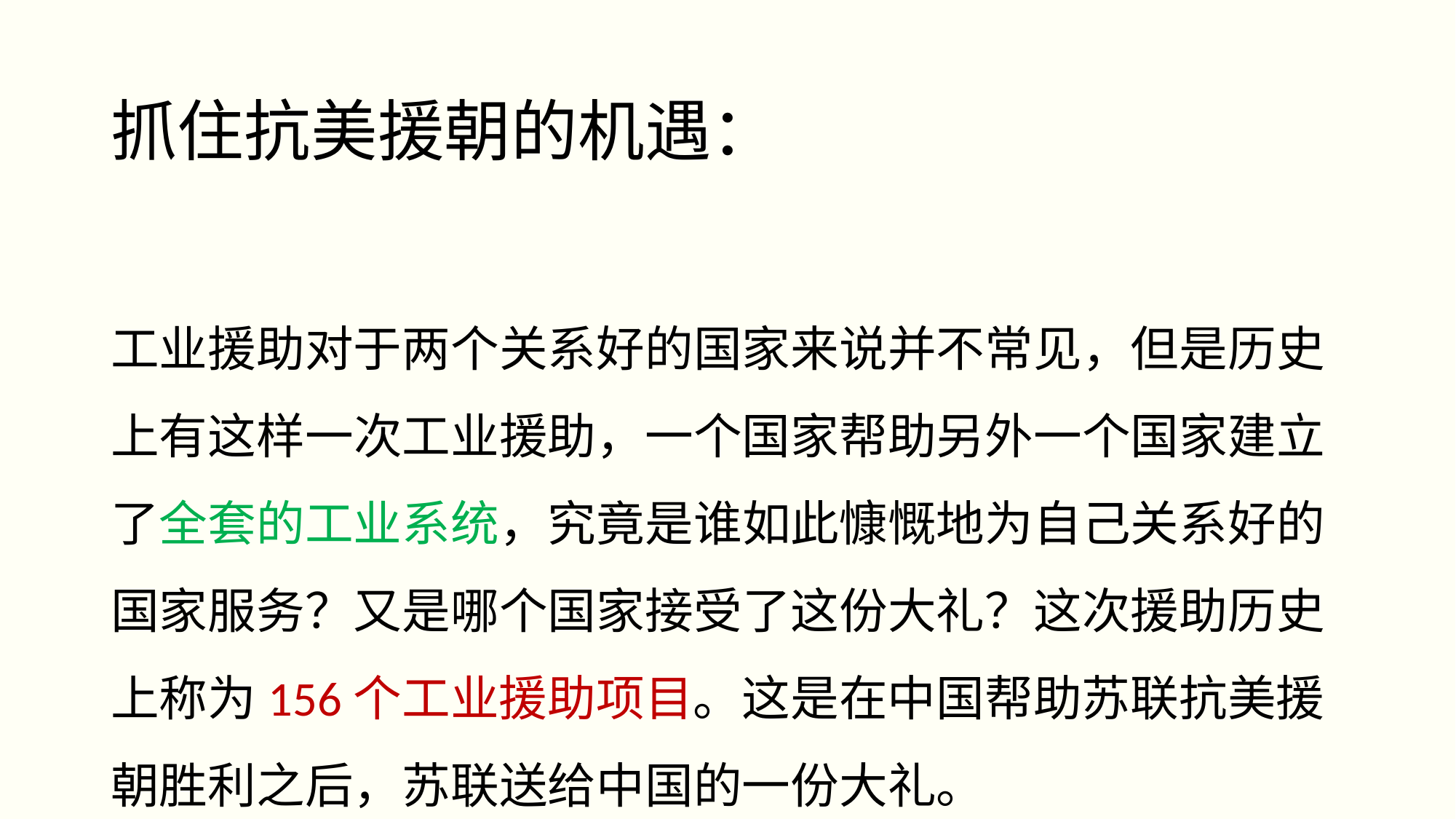

# 抓住抗美援朝的机遇： 工业援助对于两个关系好的国家来说并不常见，但是历史上有这样一次工业援助，一个国家帮助另外一个国家建立了全套的工业系统，究竟是谁如此慷慨地为自己关系好的国家服务？又是哪个国家接受了这份大礼？这次援助历史上称为156个工业援助项目。这是在中国帮助苏联抗美援朝胜利之后，苏联送给中国的一份大礼。